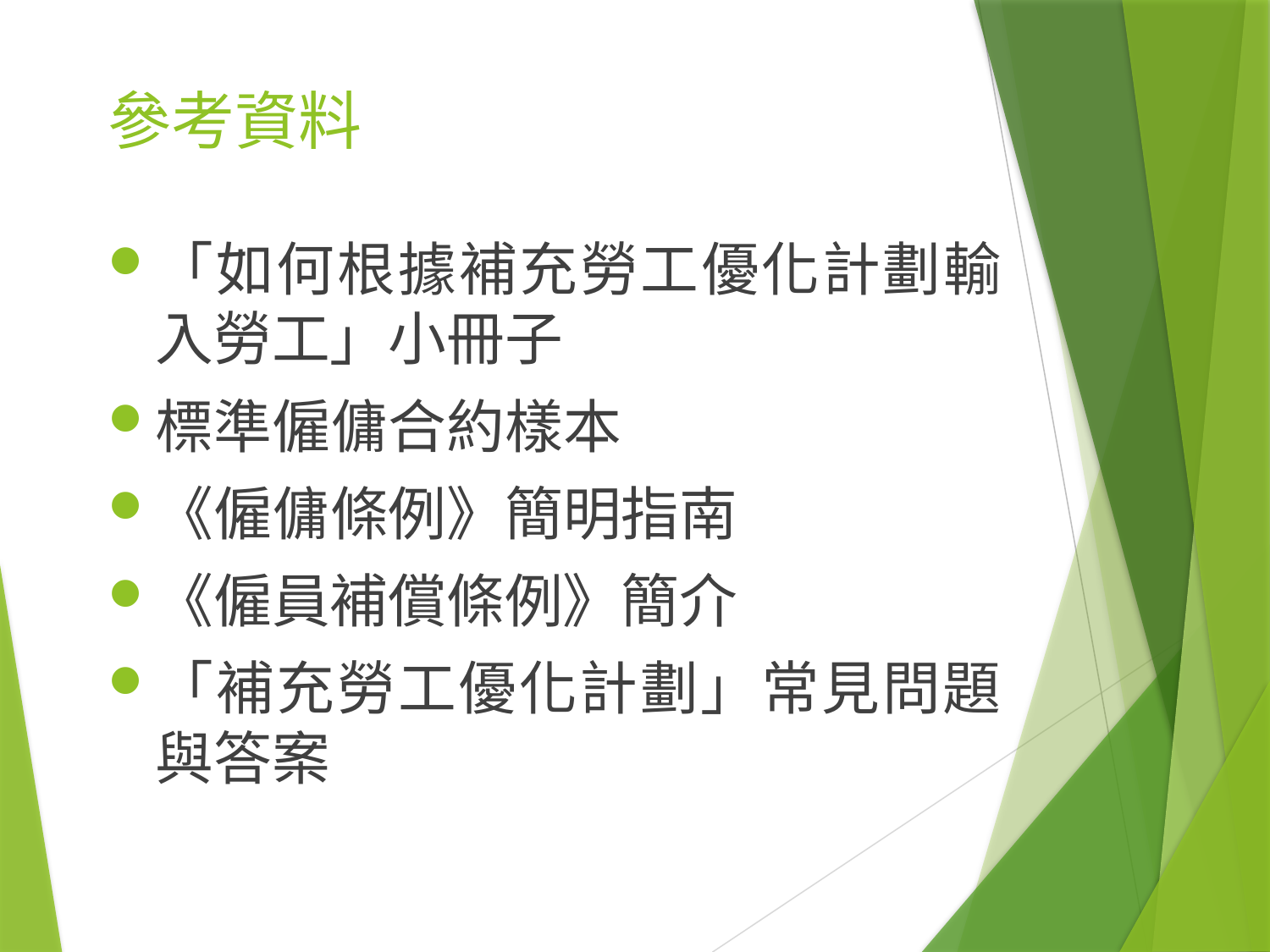

參考資料
「如何根據補充勞工優化計劃輸入勞工」小冊子
標準僱傭合約樣本
《僱傭條例》簡明指南
《僱員補償條例》簡介
「補充勞工優化計劃」常見問題與答案
36